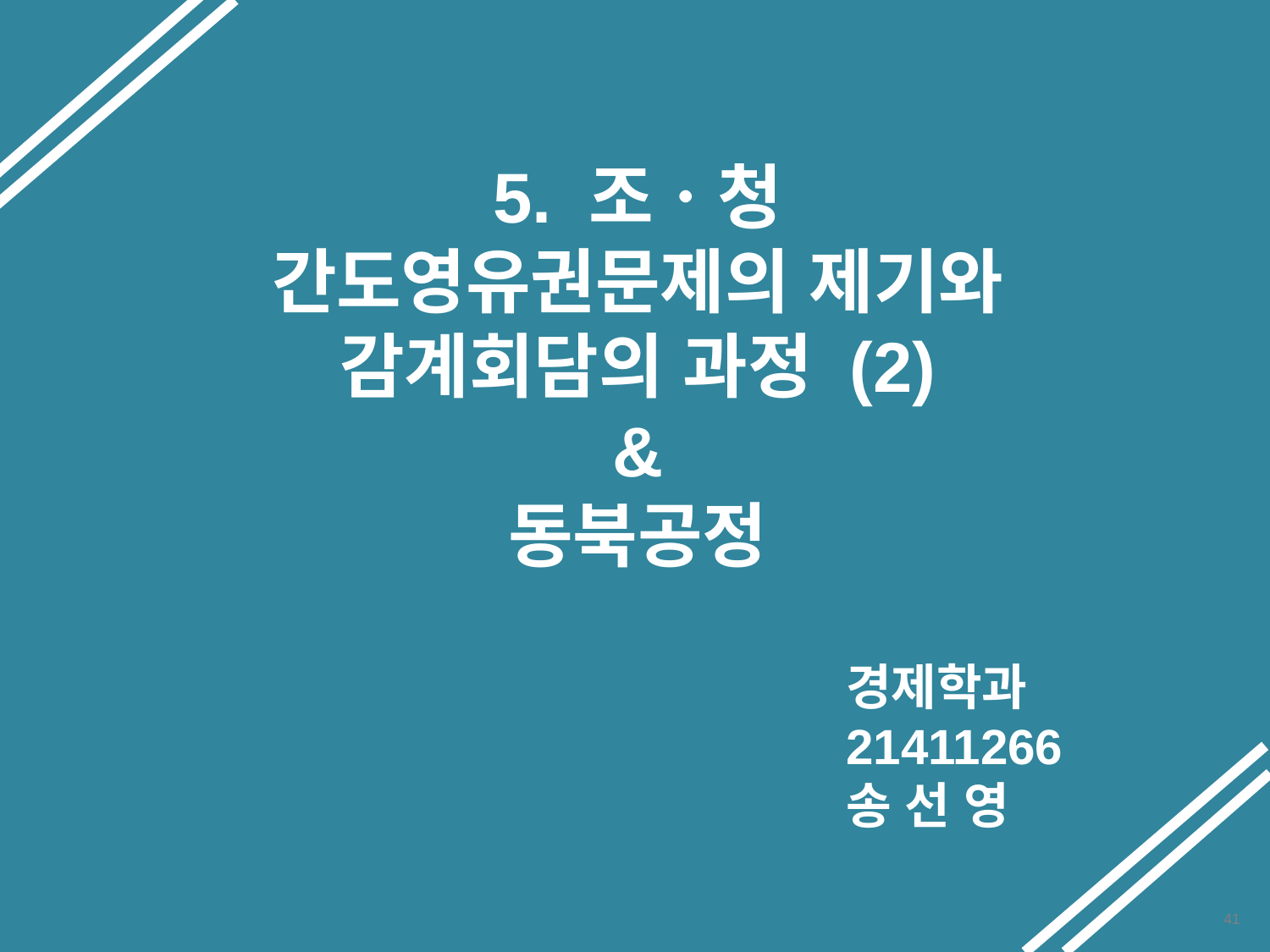

5. 조ㆍ청 간도영유권문제의 제기와 감계회담의 과정 (2)
&
동북공정
경제학과
21411266
송 선 영